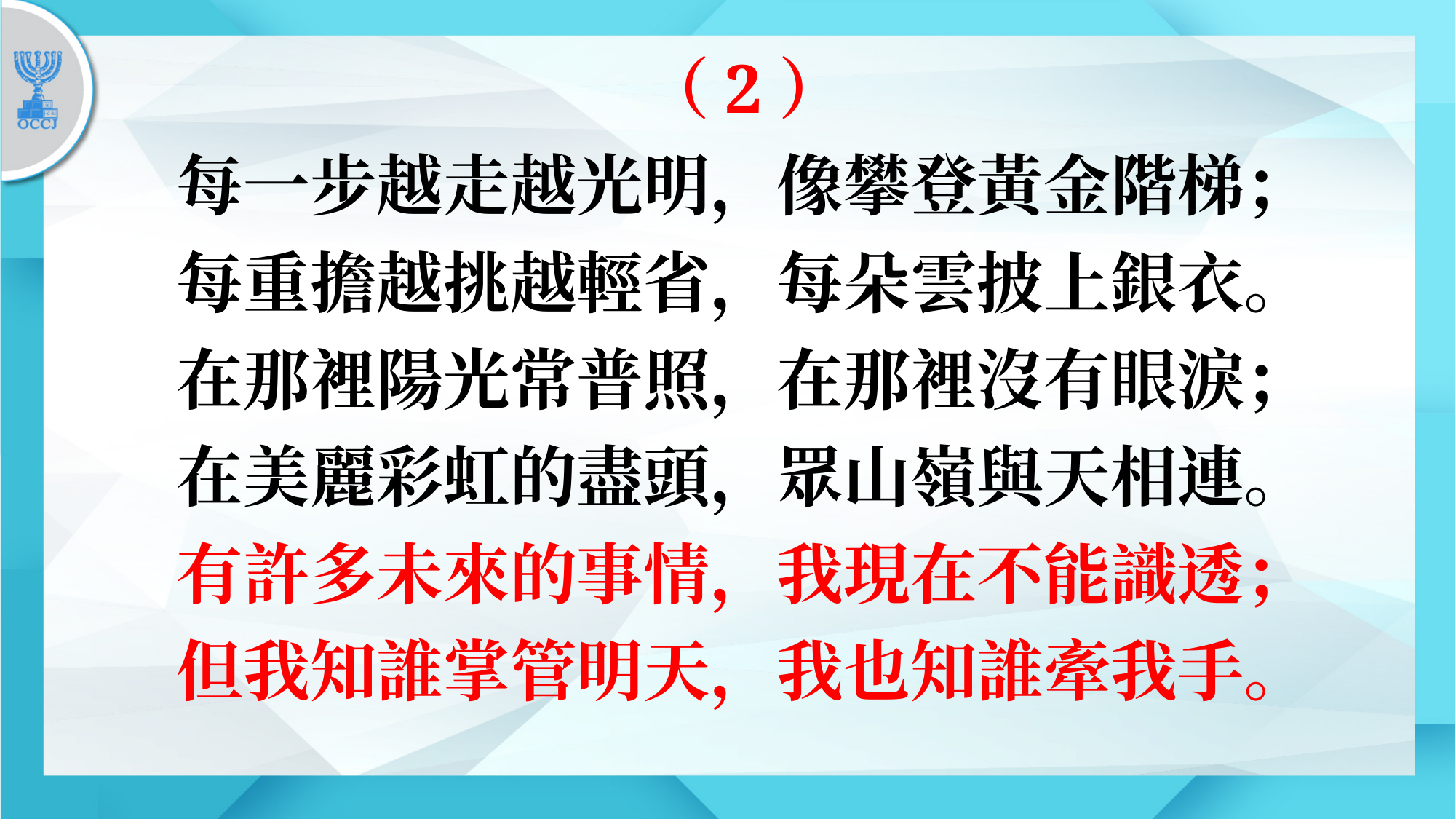

（2）
每一步越走越光明，像攀登黃金階梯；
每重擔越挑越輕省，每朵雲披上銀衣。
在那裡陽光常普照，在那裡沒有眼淚；
在美麗彩虹的盡頭，眾山嶺與天相連。
有許多未來的事情，我現在不能識透；
但我知誰掌管明天，我也知誰牽我手。